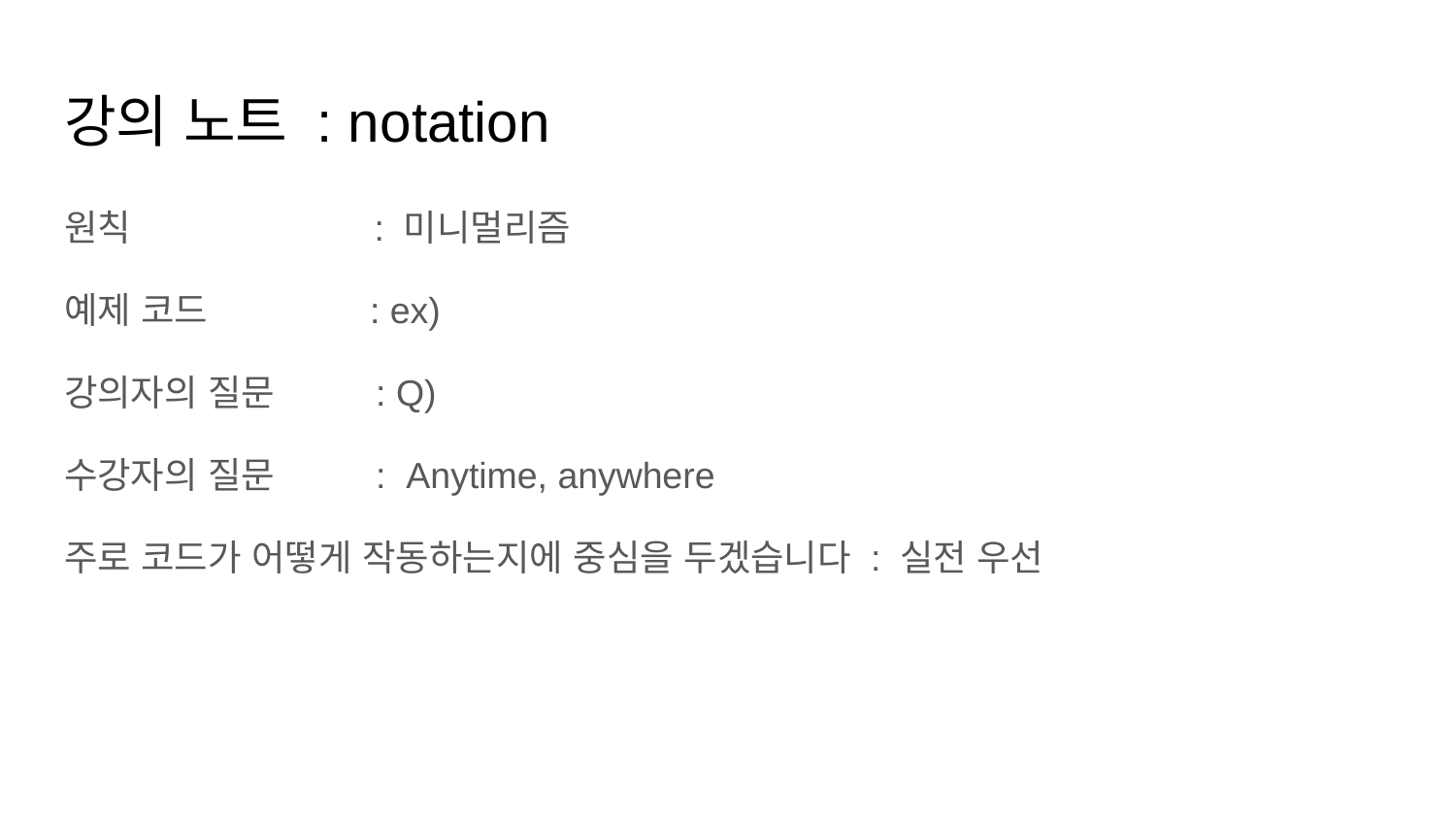

# 강의 노트 : notation
원칙                       : 미니멀리즘
예제 코드               : ex)
강의자의 질문         : Q)
수강자의 질문         :  Anytime, anywhere
주로 코드가 어떻게 작동하는지에 중심을 두겠습니다 : 실전 우선